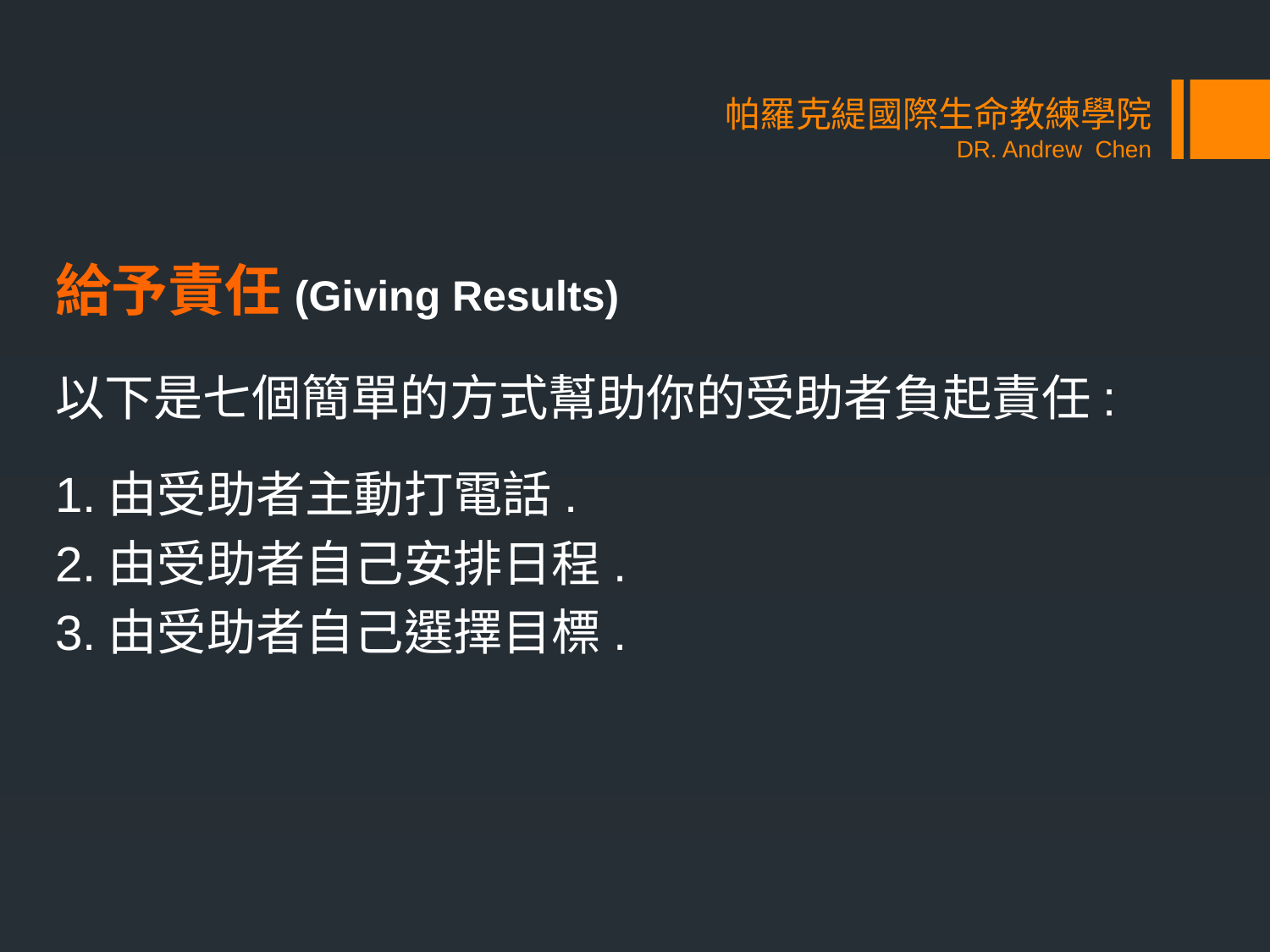

# 帕羅克緹國際生命教練學院 DR. Andrew  Chen

給予責任(Giving Results)

以下是七個簡單的方式幫助你的受助者負起責任:

1.由受助者主動打電話.
2.由受助者自己安排日程.
3.由受助者自己選擇目標.